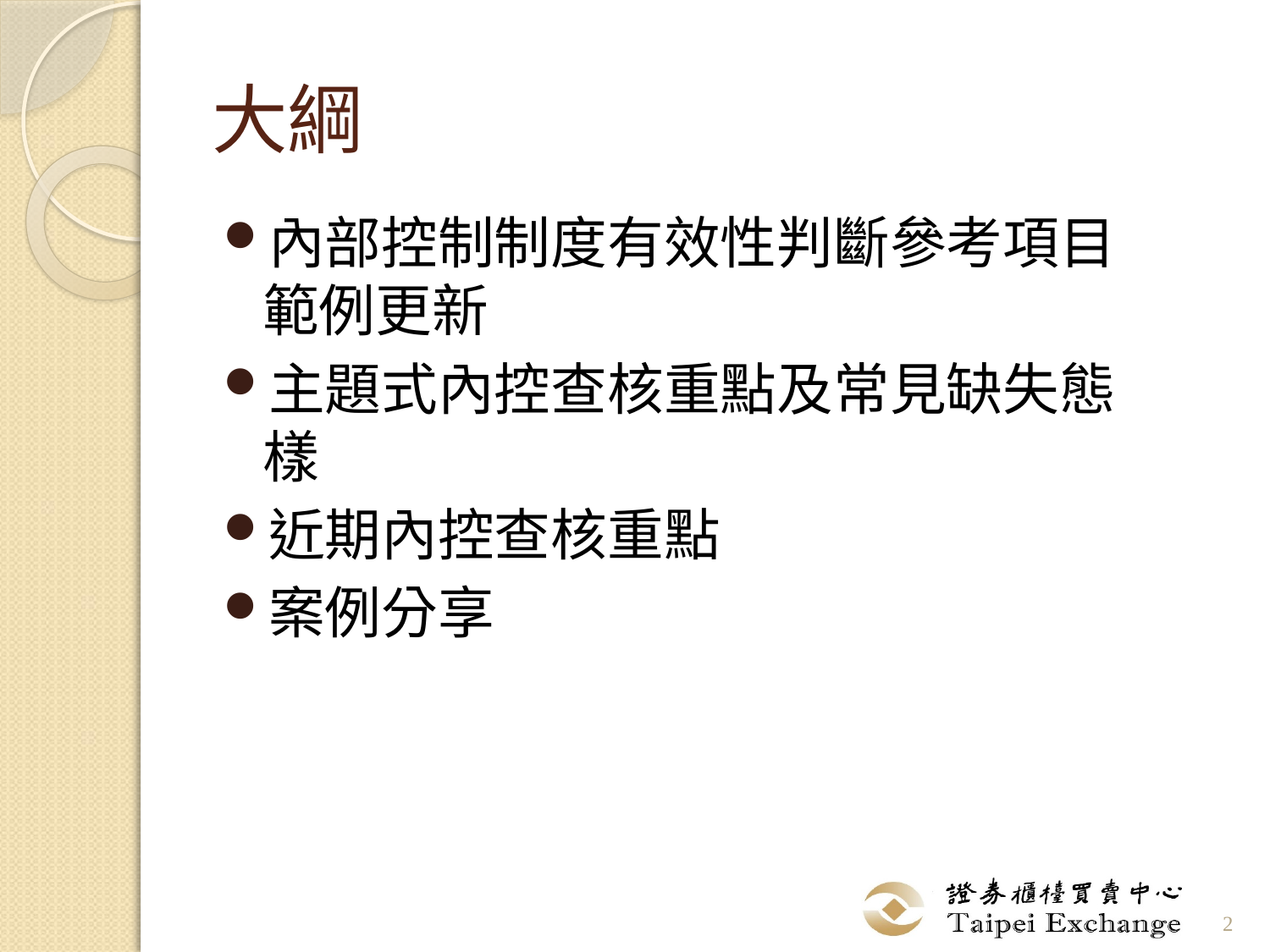

# 大綱
內部控制制度有效性判斷參考項目範例更新
主題式內控查核重點及常見缺失態樣
近期內控查核重點
案例分享

2